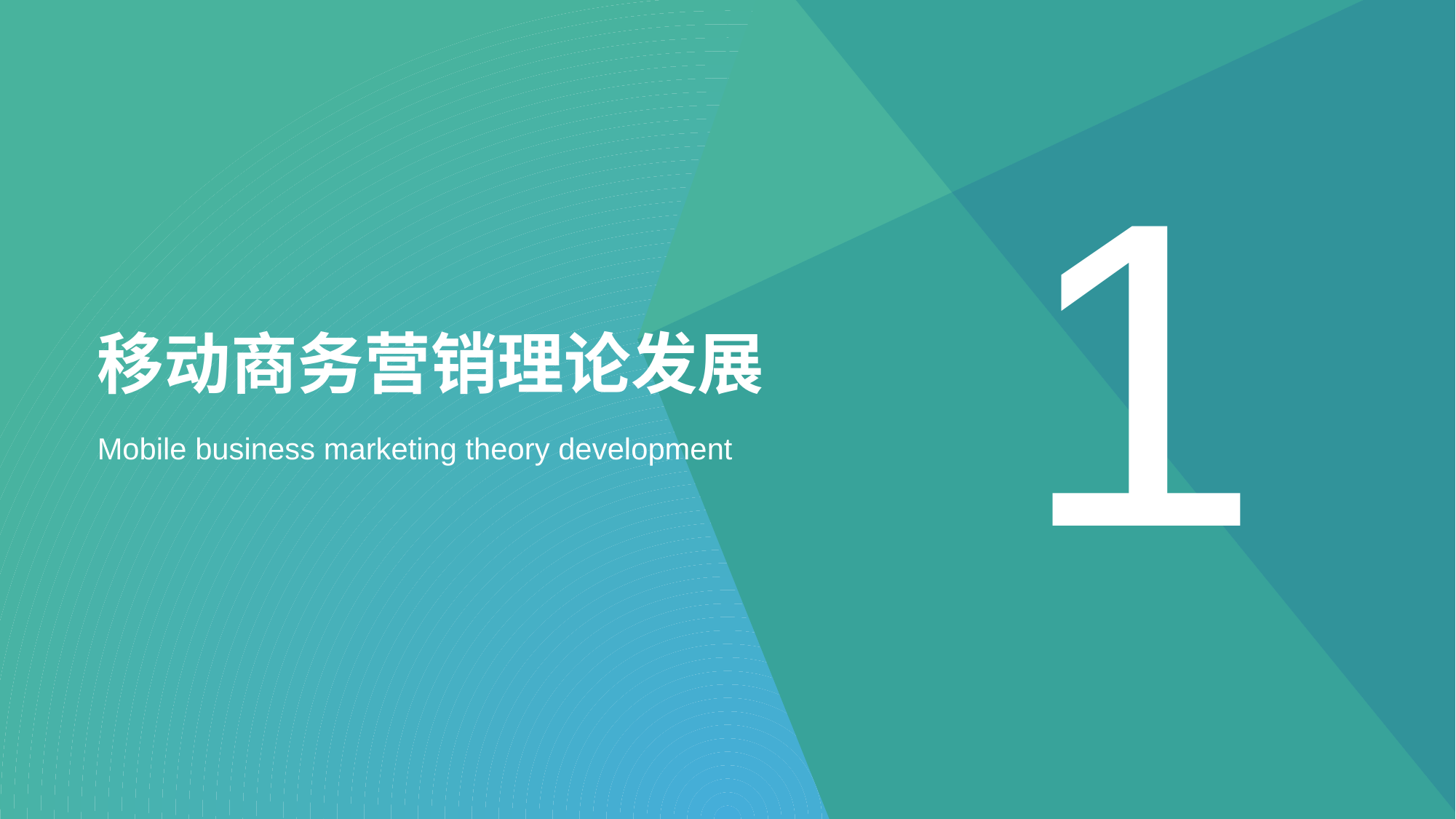

1
# 移动商务营销理论发展
Mobile business marketing theory development